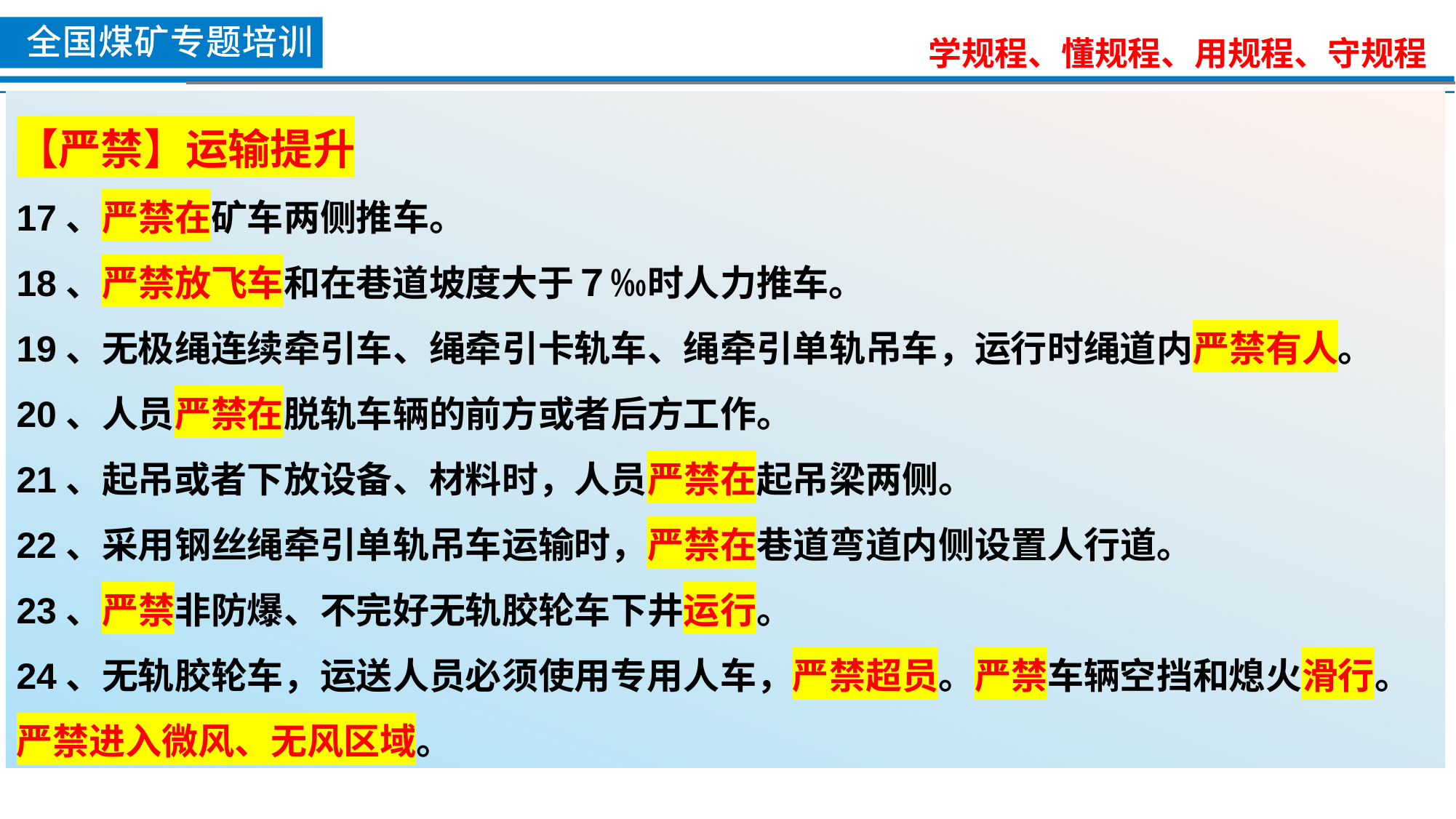

【严禁】运输提升
17、严禁在矿车两侧推车。
18、严禁放飞车和在巷道坡度大于７‰时人力推车。
19、无极绳连续牵引车、绳牵引卡轨车、绳牵引单轨吊车，运行时绳道内严禁有人。
20、人员严禁在脱轨车辆的前方或者后方工作。
21、起吊或者下放设备、材料时，人员严禁在起吊梁两侧。
22、采用钢丝绳牵引单轨吊车运输时，严禁在巷道弯道内侧设置人行道。
23、严禁非防爆、不完好无轨胶轮车下井运行。
24、无轨胶轮车，运送人员必须使用专用人车，严禁超员。严禁车辆空挡和熄火滑行。严禁进入微风、无风区域。